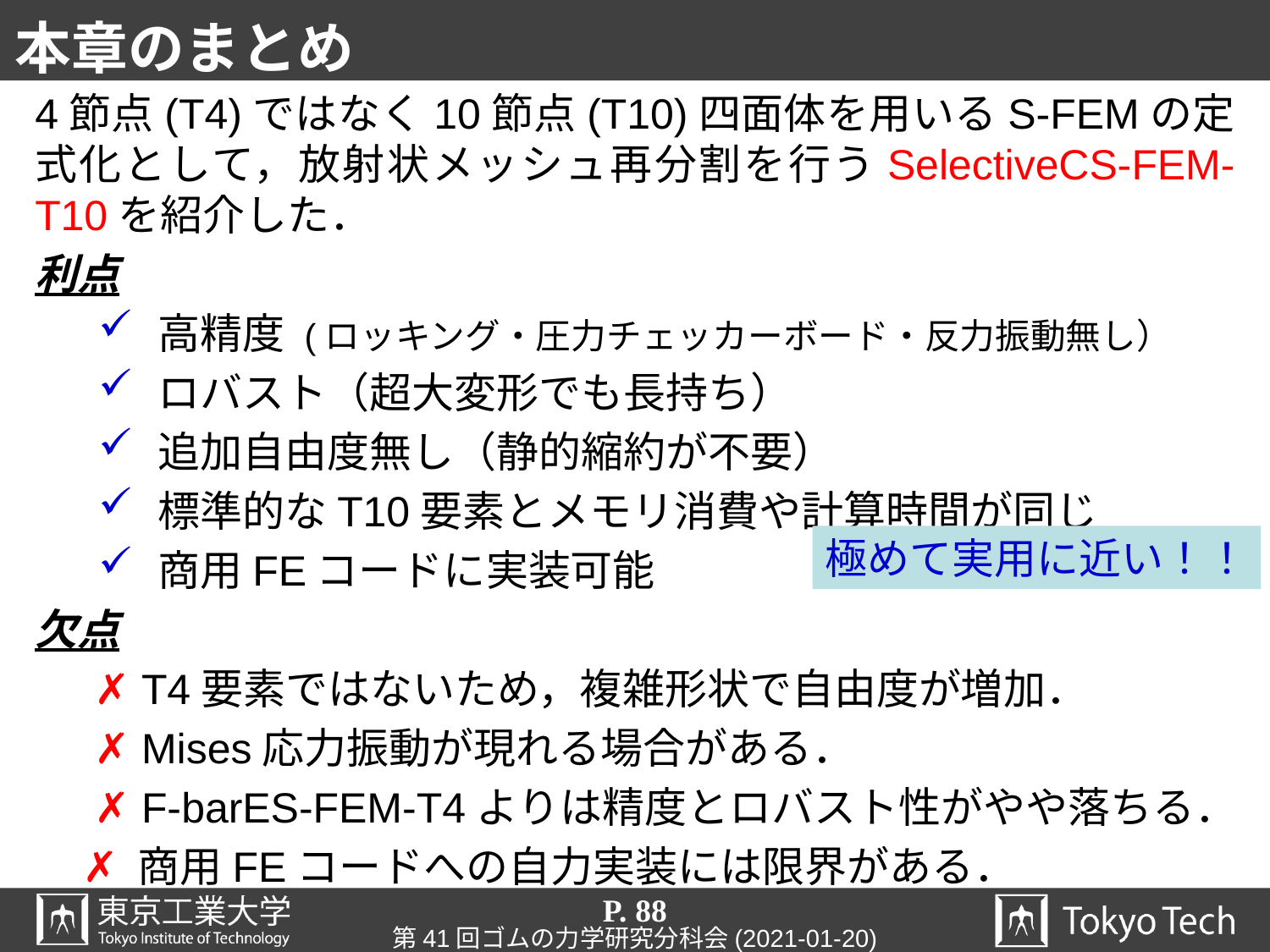

# 本章のまとめ
4節点(T4)ではなく10節点(T10)四面体を用いるS-FEMの定式化として，放射状メッシュ再分割を行うSelectiveCS-FEM-T10を紹介した．
利点
 高精度 (ロッキング・圧力チェッカーボード・反力振動無し）
 ロバスト（超大変形でも長持ち）
 追加自由度無し（静的縮約が不要）
 標準的なT10要素とメモリ消費や計算時間が同じ
 商用FEコードに実装可能
欠点
     ✗ T4要素ではないため，複雑形状で自由度が増加．
     ✗ Mises応力振動が現れる場合がある．
     ✗ F-barES-FEM-T4よりは精度とロバスト性がやや落ちる．
     ✗ 商用FEコードへの自力実装には限界がある．
極めて実用に近い！！
P. 88